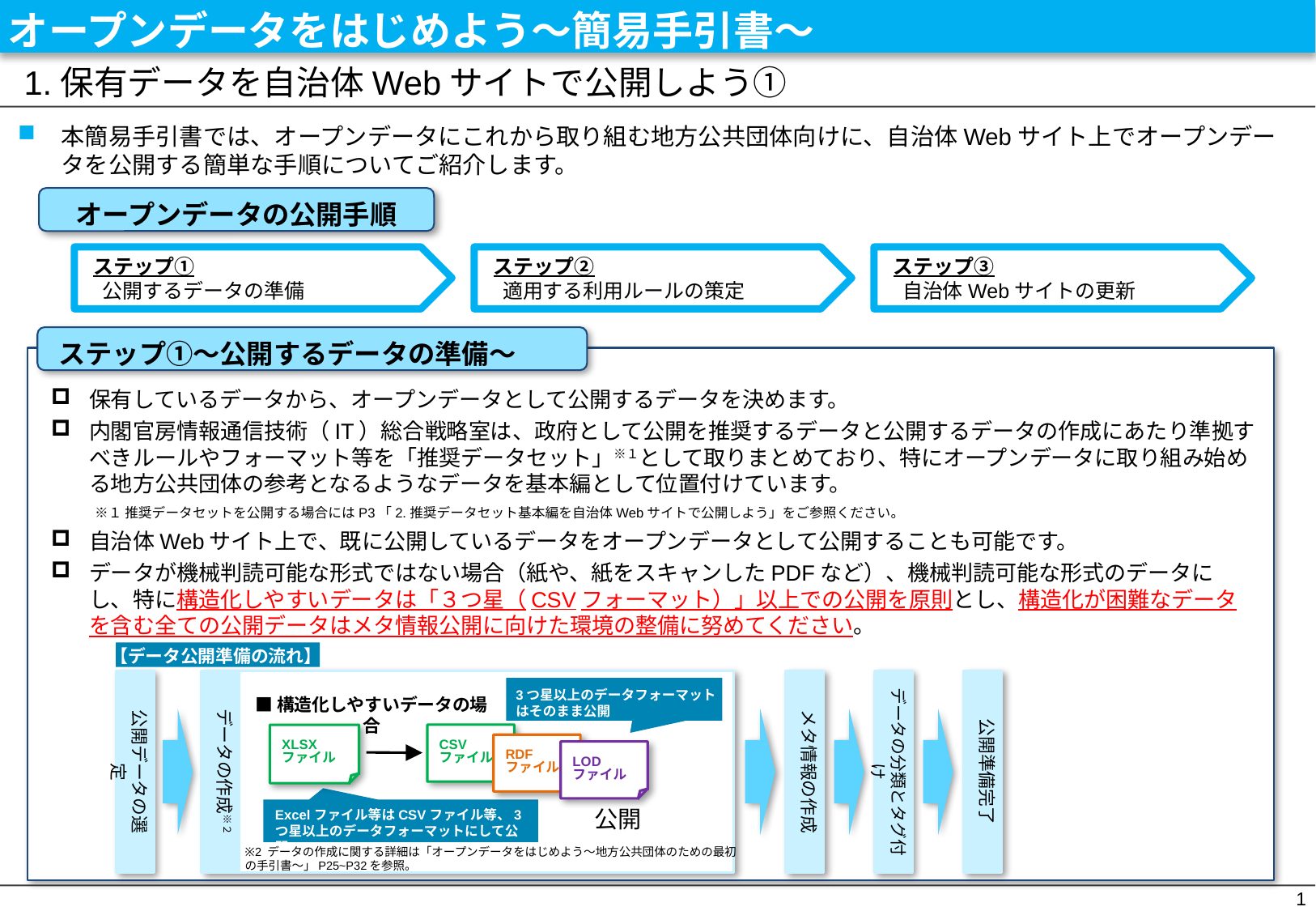

オープンデータをはじめよう〜簡易手引書〜
# 1.保有データを自治体Webサイトで公開しよう①
本簡易手引書では、オープンデータにこれから取り組む地方公共団体向けに、自治体Webサイト上でオープンデータを公開する簡単な手順についてご紹介します。
オープンデータの公開手順
ステップ①
 公開するデータの準備
ステップ②
 適用する利用ルールの策定
ステップ③
 自治体Webサイトの更新
ステップ①〜公開するデータの準備〜
保有しているデータから、オープンデータとして公開するデータを決めます。
内閣官房情報通信技術（IT）総合戦略室は、政府として公開を推奨するデータと公開するデータの作成にあたり準拠すべきルールやフォーマット等を「推奨データセット」※１として取りまとめており、特にオープンデータに取り組み始める地方公共団体の参考となるようなデータを基本編として位置付けています。
　　※１ 推奨データセットを公開する場合にはP3「2.推奨データセット基本編を自治体Webサイトで公開しよう」をご参照ください。
自治体Webサイト上で、既に公開しているデータをオープンデータとして公開することも可能です。
データが機械判読可能な形式ではない場合（紙や、紙をスキャンしたPDFなど）、機械判読可能な形式のデータにし、特に構造化しやすいデータは「３つ星（CSVフォーマット）」以上での公開を原則とし、構造化が困難なデータを含む全ての公開データはメタ情報公開に向けた環境の整備に努めてください。

【データ公開準備の流れ】

データの分類とタグ付け

公開データの選定

3つ星以上のデータフォーマットはそのまま公開
■構造化しやすいデータの場合
CSV
ファイル
RDF
ファイル
LOD
ファイル
XLSX
ファイル

公開
Excelファイル等はCSVファイル等、3つ星以上のデータフォーマットにして公開
※2 データの作成に関する詳細は「オープンデータをはじめよう～地方公共団体のための最初の手引書～」P25~P32を参照。
データの作成※２

メタ情報の作成

公開準備完了

1